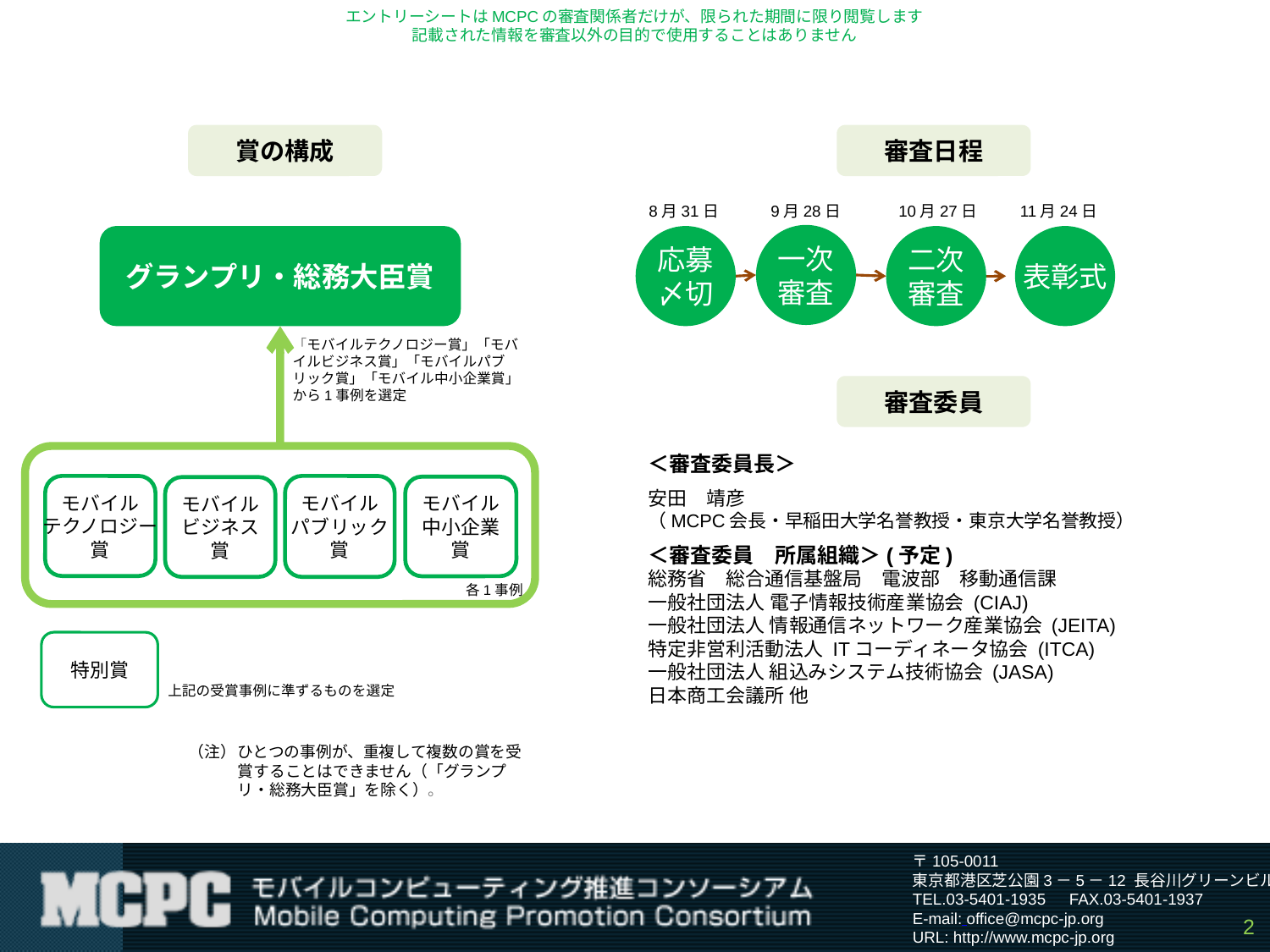

賞の構成
審査日程
8月31日
9月28日
10月27日
11月24日
一次
審査
グランプリ・総務大臣賞
応募
〆切
二次
審査
表彰式
「モバイルテクノロジー賞」「モバイルビジネス賞」「モバイルパブリック賞」「モバイル中小企業賞」から1事例を選定
審査委員
＜審査委員長＞
安田　靖彦
（MCPC会長・早稲田大学名誉教授・東京大学名誉教授）
＜審査委員　所属組織＞(予定)
総務省　総合通信基盤局　電波部　移動通信課
一般社団法人 電子情報技術産業協会 (CIAJ)
一般社団法人 情報通信ネットワーク産業協会 (JEITA)
特定非営利活動法人 ITコーディネータ協会 (ITCA)
一般社団法人 組込みシステム技術協会 (JASA)
日本商工会議所 他

モバイル
テクノロジー
賞
モバイル
パブリック
賞
モバイル
中小企業
賞
モバイル
ビジネス
賞
各1事例
特別賞
上記の受賞事例に準ずるものを選定

（注）	ひとつの事例が、重複して複数の賞を受賞することはできません（「グランプリ・総務大臣賞」を除く）。
2